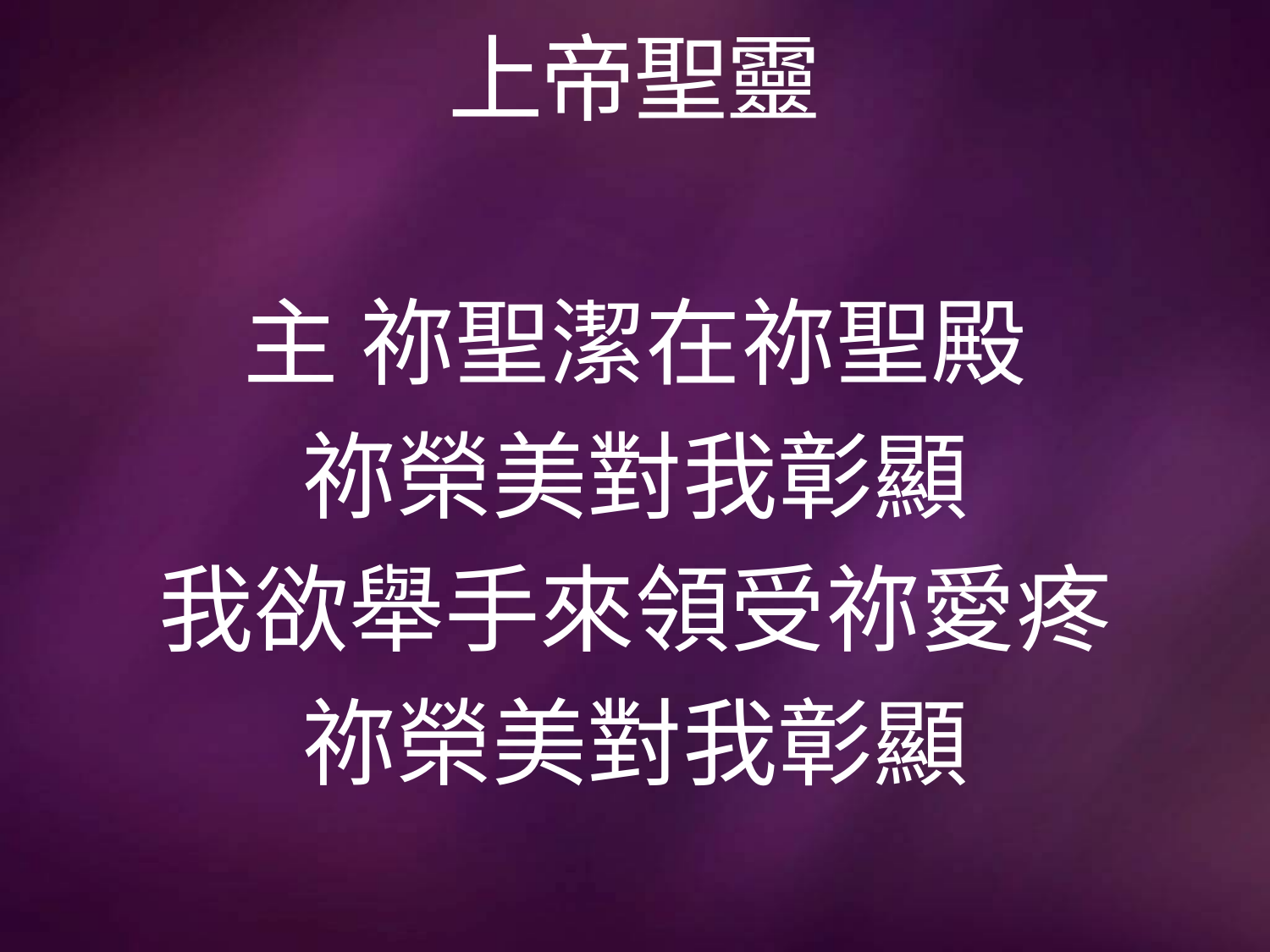

# 上帝聖靈
主 祢聖潔在祢聖殿
祢榮美對我彰顯
我欲舉手來領受祢愛疼
祢榮美對我彰顯